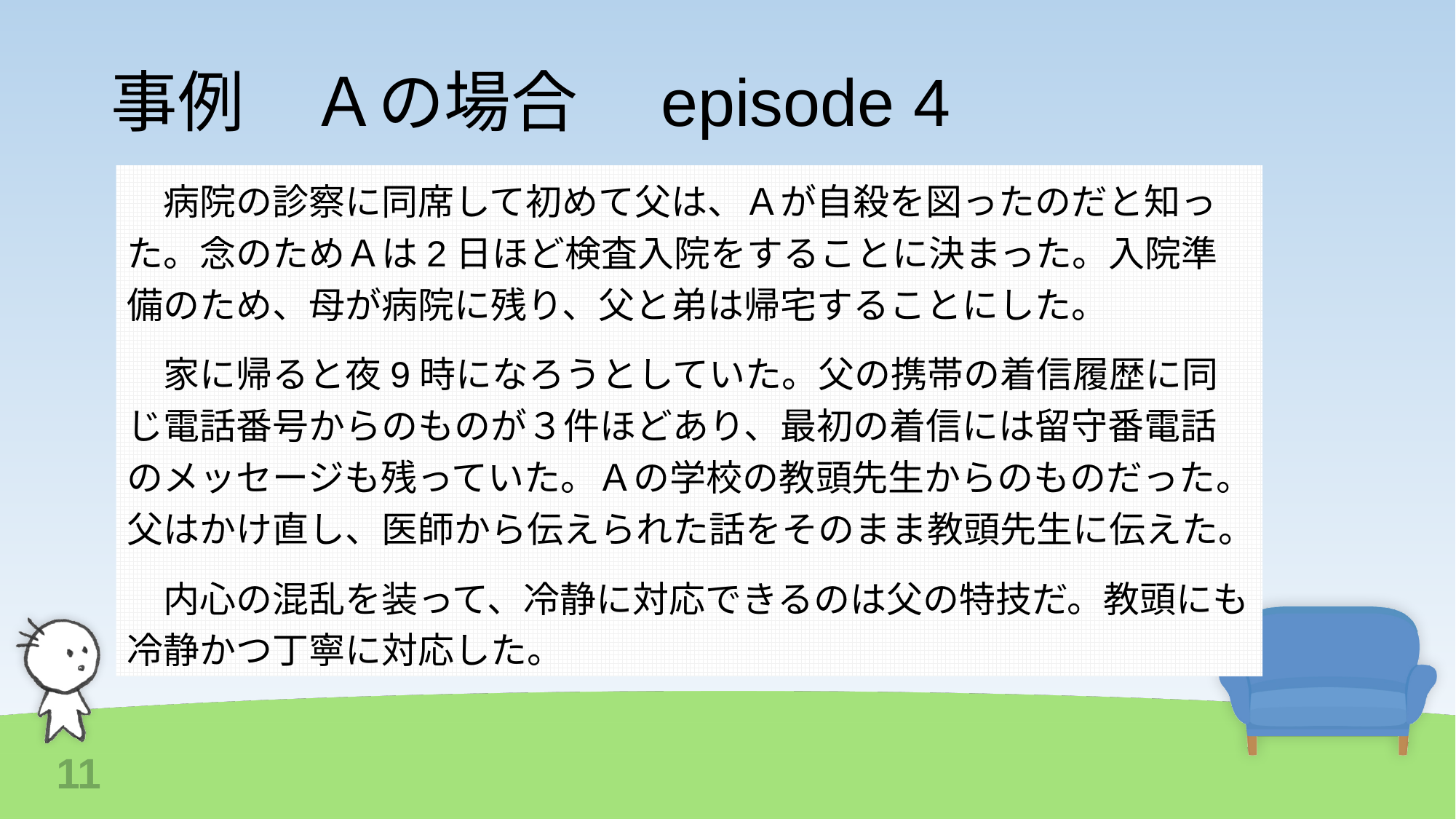

# 事例　Ａの場合　episode 4
　病院の診察に同席して初めて父は、Ａが自殺を図ったのだと知った。念のためＡは2日ほど検査入院をすることに決まった。入院準備のため、母が病院に残り、父と弟は帰宅することにした。
　家に帰ると夜9時になろうとしていた。父の携帯の着信履歴に同じ電話番号からのものが３件ほどあり、最初の着信には留守番電話のメッセージも残っていた。Ａの学校の教頭先生からのものだった。父はかけ直し、医師から伝えられた話をそのまま教頭先生に伝えた。
　内心の混乱を装って、冷静に対応できるのは父の特技だ。教頭にも冷静かつ丁寧に対応した。
11